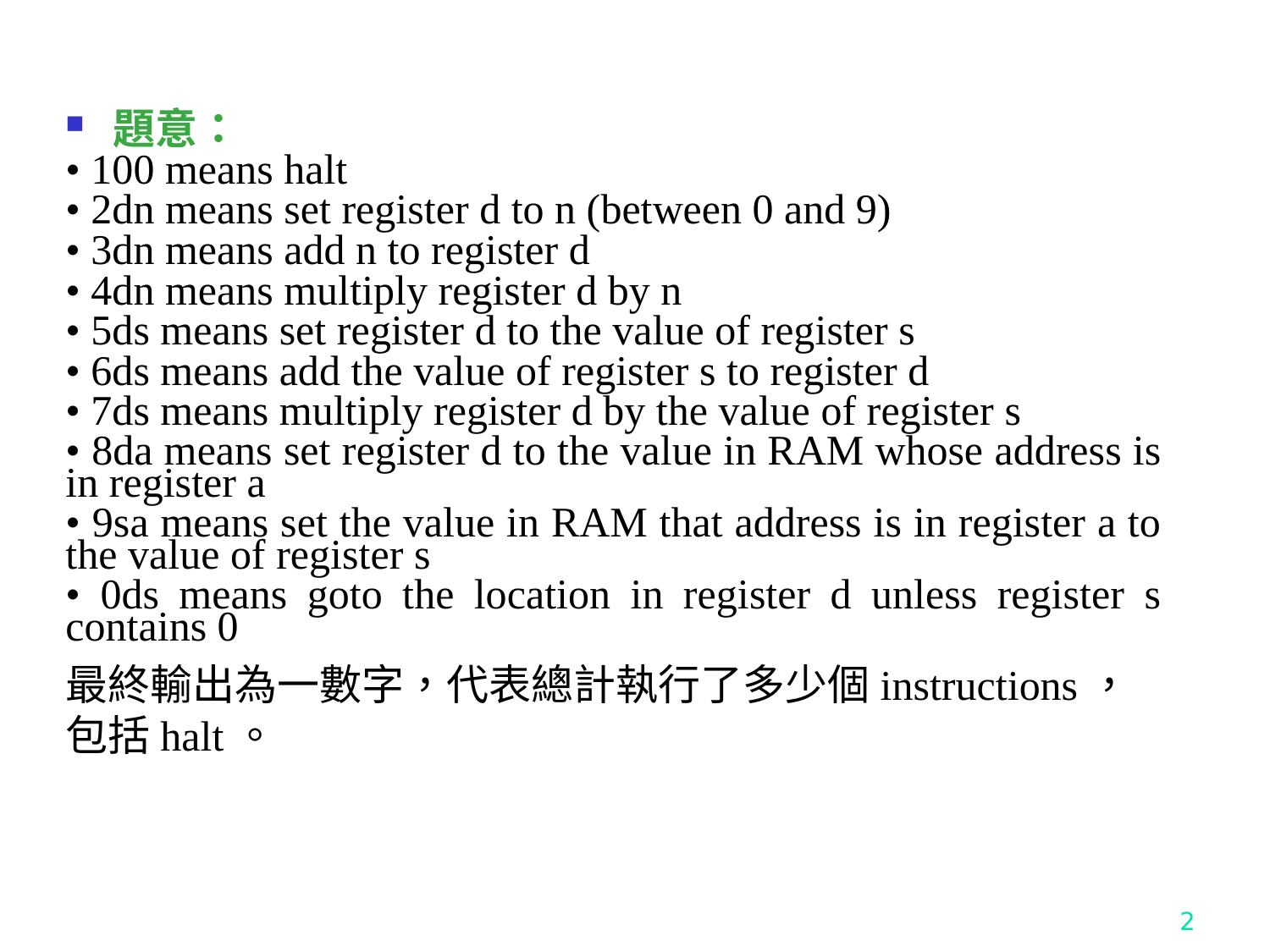

題意：
• 100 means halt
• 2dn means set register d to n (between 0 and 9)
• 3dn means add n to register d
• 4dn means multiply register d by n
• 5ds means set register d to the value of register s
• 6ds means add the value of register s to register d
• 7ds means multiply register d by the value of register s
• 8da means set register d to the value in RAM whose address is in register a
• 9sa means set the value in RAM that address is in register a to the value of register s
• 0ds means goto the location in register d unless register s contains 0
最終輸出為一數字，代表總計執行了多少個instructions，包括halt。
2